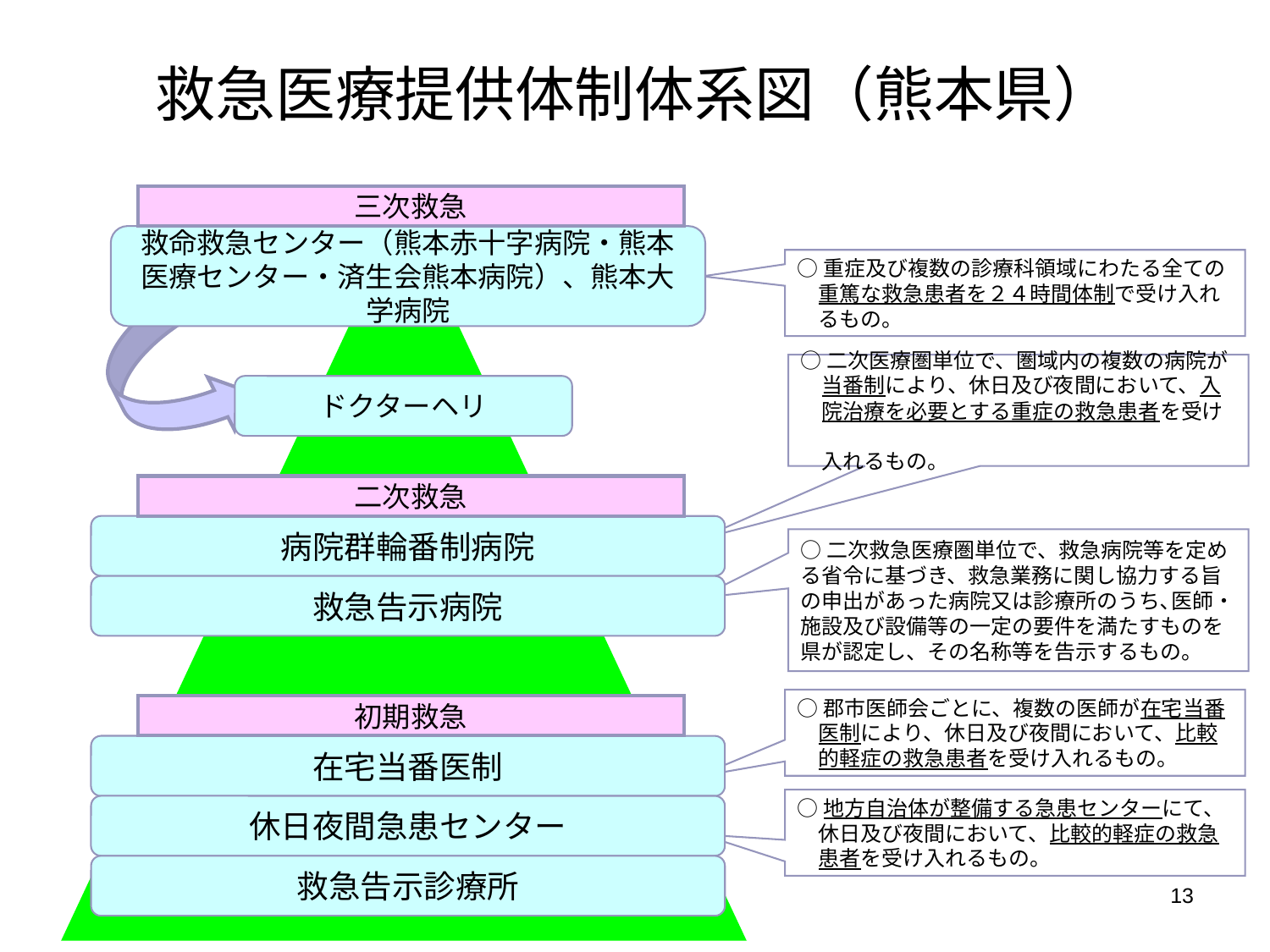

救急医療提供体制体系図（熊本県）
三次救急

救命救急センター（熊本赤十字病院・熊本医療センター・済生会熊本病院）、熊本大学病院

ドクターヘリ
二次救急
病院群輪番制病院
救急告示病院
初期救急
在宅当番医制
休日夜間急患センター
救急告示診療所
○重症及び複数の診療科領域にわたる全ての
　重篤な救急患者を２４時間体制で受け入れ　るもの。
○二次医療圏単位で、圏域内の複数の病院が
　当番制により、休日及び夜間において、入
　院治療を必要とする重症の救急患者を受け
　入れるもの。
○二次救急医療圏単位で、救急病院等を定める省令に基づき、救急業務に関し協力する旨の申出があった病院又は診療所のうち､医師・施設及び設備等の一定の要件を満たすものを県が認定し、その名称等を告示するもの。

○郡市医師会ごとに、複数の医師が在宅当番
　医制により、休日及び夜間において、比較
　的軽症の救急患者を受け入れるもの。
○地方自治体が整備する急患センターにて、
　休日及び夜間において、比較的軽症の救急
　患者を受け入れるもの。
13